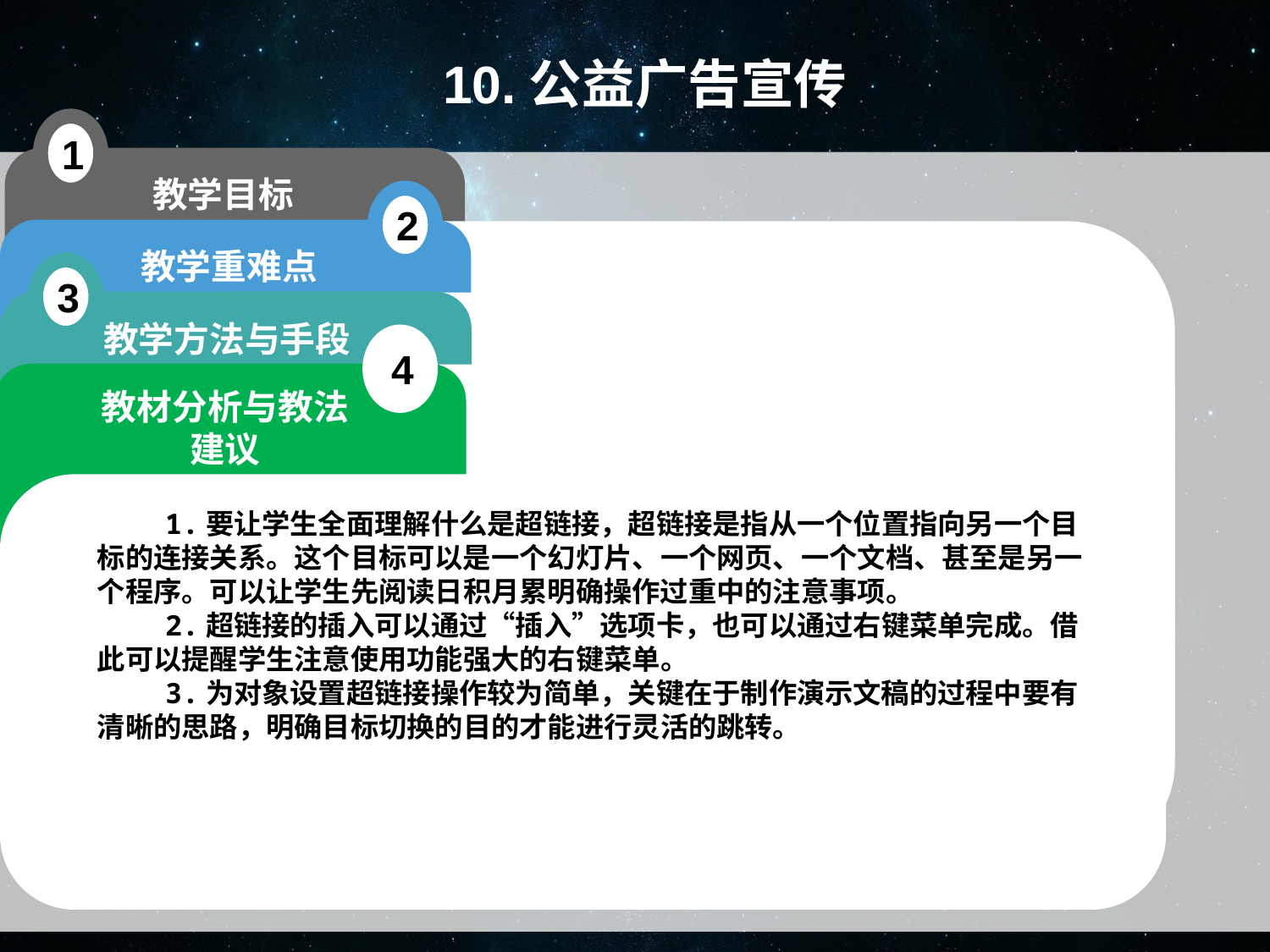

10.公益广告宣传
1

教学目标

1．知识与技能
（1）了解什么是超链接，掌握为幻灯片中的各个对象设置超链接的方法；
（2）能够对已经插入的超链接进行编辑修改；
（3）为幻灯片添加动作按钮并对其格式进行设置。

2．过程与方法
通过制作公益广告宣传片进一步完善学生的演示文稿制作技术

3．情感态度与价值观
在学习的过程中培养学生的合作意识，审美能力，及整体设计能力。
2

教学重难点

重点：为幻灯片中的各对象添加超链接

难点：能够利用wps演示中的超链接功能来进行幻灯片之间、幻灯片与网页之间、幻灯片与其他文件之间的切换与跳转。
3

教学方法与手段

    自主学习与探究式学习相结合。教师可以提前为学生准备好所需素材，学生利用现有素材进行再次加工处理，制作出符合主题要求的演示文稿。
4

教材分析与教法建议

    1.要让学生全面理解什么是超链接，超链接是指从一个位置指向另一个目标的连接关系。这个目标可以是一个幻灯片、一个网页、一个文档、甚至是另一个程序。可以让学生先阅读日积月累明确操作过重中的注意事项。
    2.超链接的插入可以通过“插入”选项卡，也可以通过右键菜单完成。借此可以提醒学生注意使用功能强大的右键菜单。
    3.为对象设置超链接操作较为简单，关键在于制作演示文稿的过程中要有清晰的思路，明确目标切换的目的才能进行灵活的跳转。